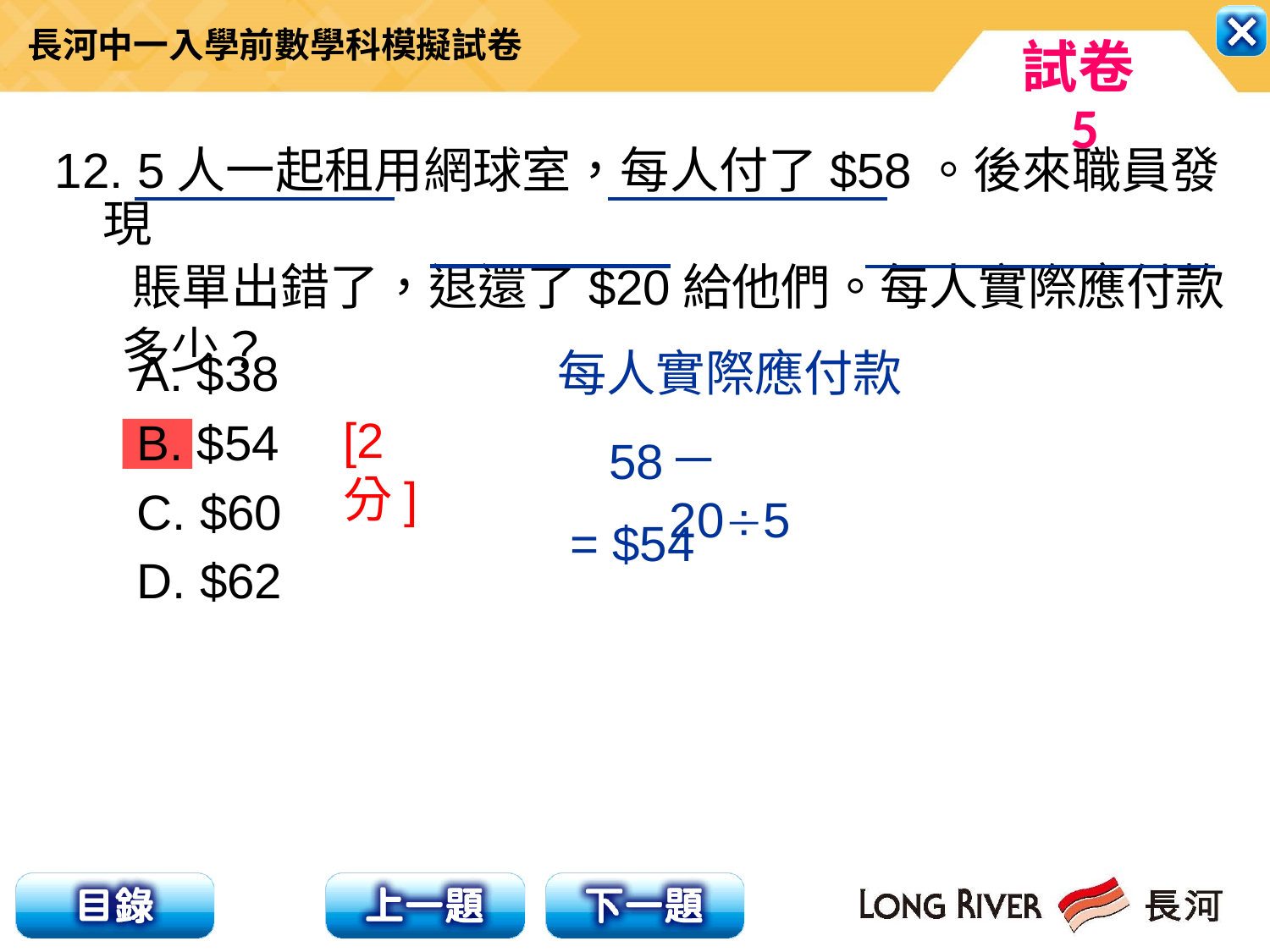

12. 5人一起租用網球室，每人付了$58。後來職員發現
      賬單出錯了，退還了$20給他們。每人實際應付款
     多少？
A. $38
B. $54
C. $60
D. $62
每人實際應付款
[2分]

－20÷5
58
= $54